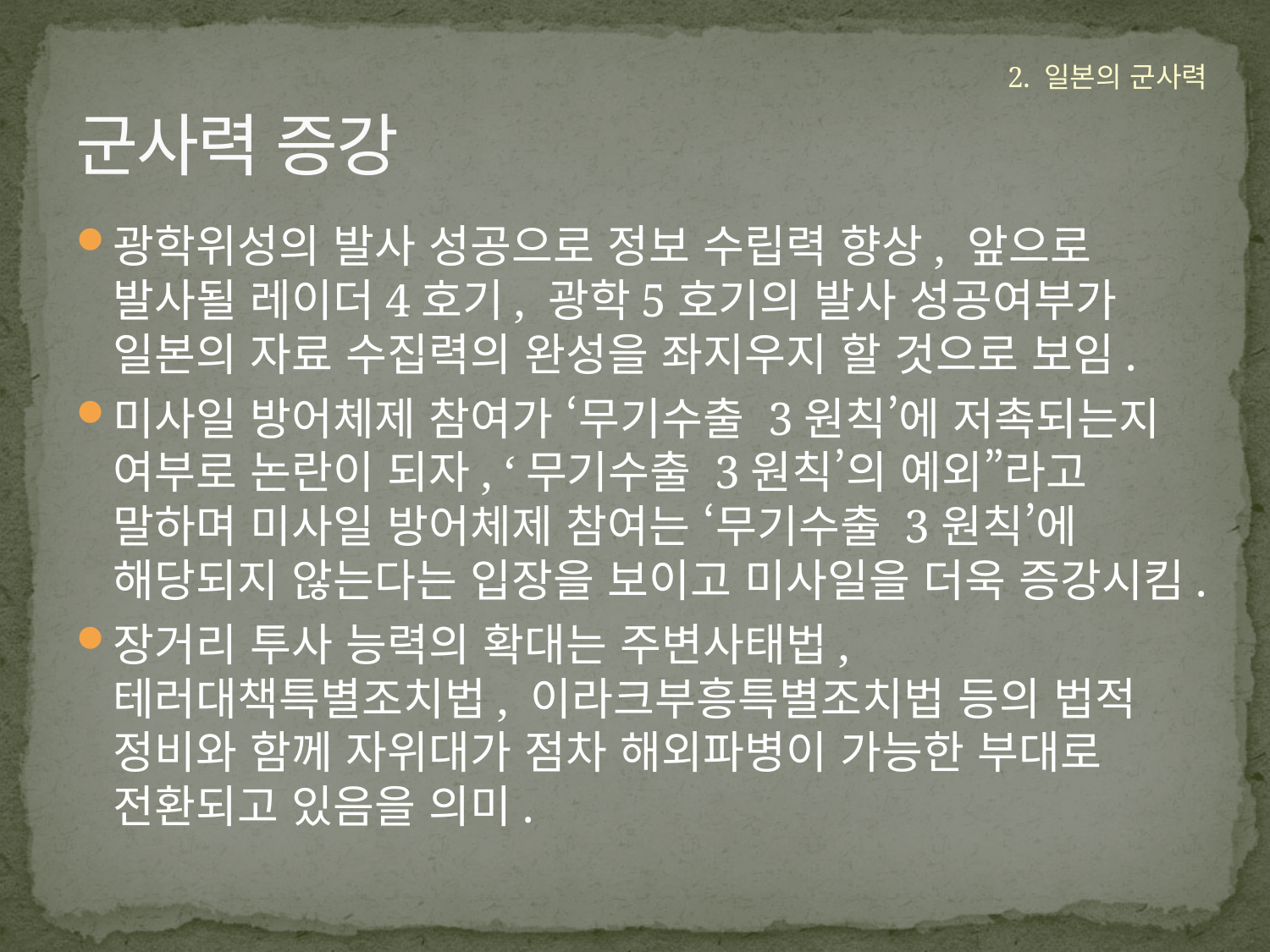

2. 일본의 군사력
# 군사력 증강
광학위성의 발사 성공으로 정보 수립력 향상, 앞으로 발사될 레이더4호기, 광학5호기의 발사 성공여부가 일본의 자료 수집력의 완성을 좌지우지 할 것으로 보임.
미사일 방어체제 참여가 ‘무기수출 3원칙’에 저촉되는지 여부로 논란이 되자, ‘무기수출 3원칙’의 예외”라고 말하며 미사일 방어체제 참여는 ‘무기수출 3원칙’에 해당되지 않는다는 입장을 보이고 미사일을 더욱 증강시킴.
장거리 투사 능력의 확대는 주변사태법, 테러대책특별조치법, 이라크부흥특별조치법 등의 법적 정비와 함께 자위대가 점차 해외파병이 가능한 부대로 전환되고 있음을 의미.